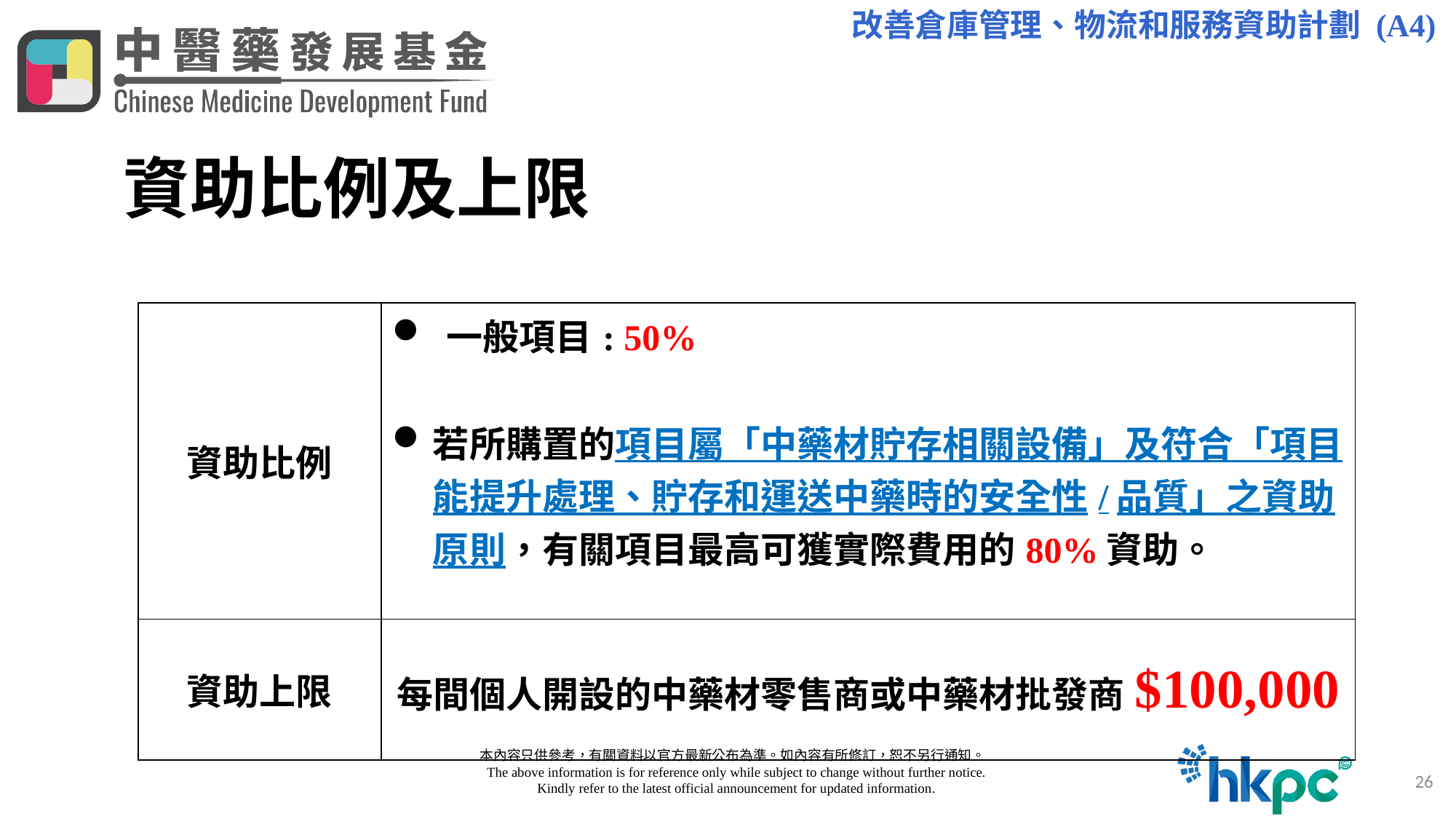

改善倉庫管理、物流和服務資助計劃 (A4)
# 資助比例及上限

| 資助比例 | 一般項目: 50% 若所購置的項目屬「中藥材貯存相關設備」及符合「項目能提升處理、貯存和運送中藥時的安全性/品質」之資助原則，有關項目最高可獲實際費用的80%資助。 |
| --- | --- |
| 資助上限 | 每間個人開設的中藥材零售商或中藥材批發商$100,000 |
  本內容只供參考，有關資料以官方最新公布為準。如內容有所修訂，恕不另行通知。
     The above information is for reference only while subject to change without further notice.
     Kindly refer to the latest official announcement for updated information.
26